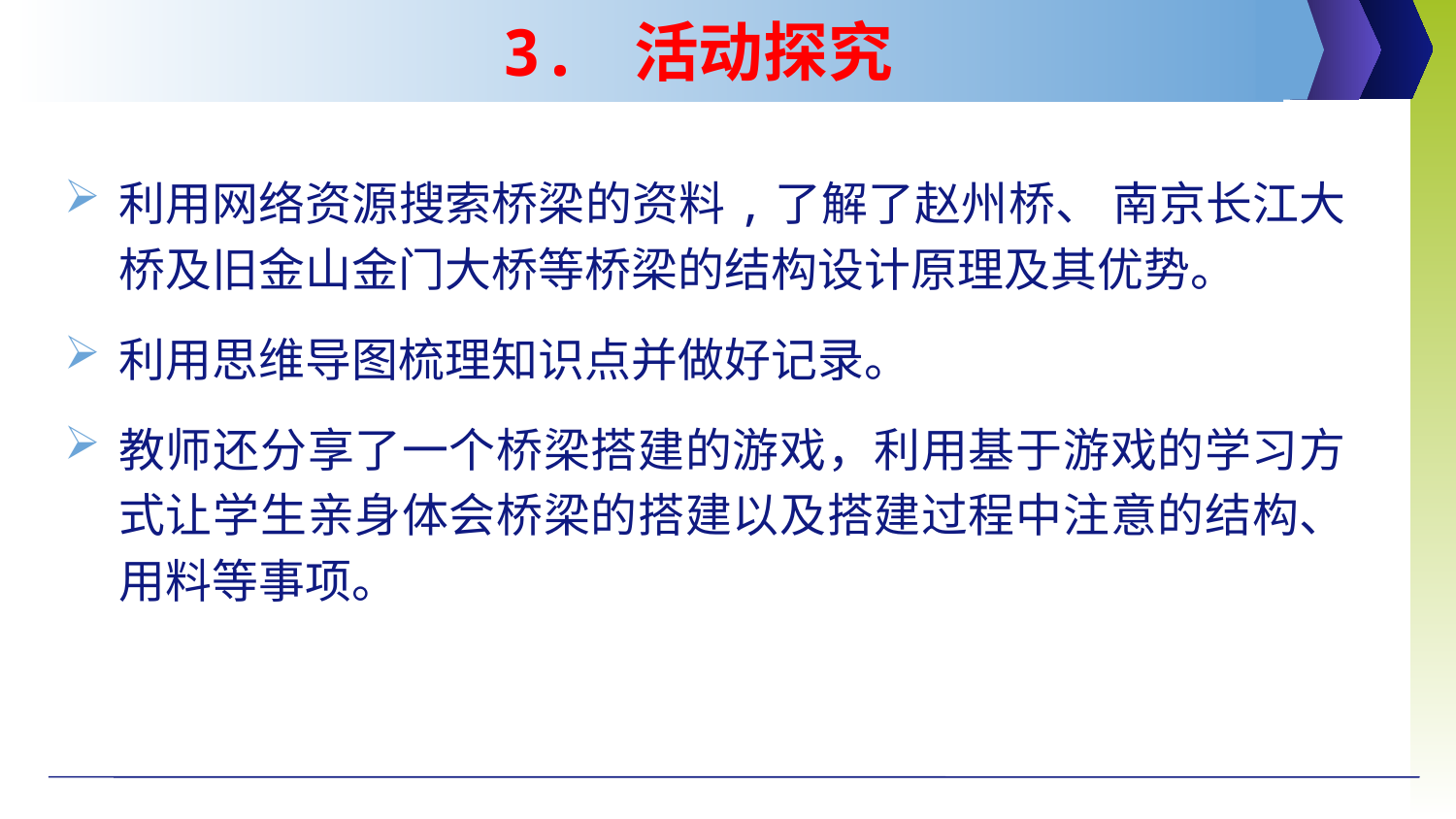

# 3. 活动探究
利用网络资源搜索桥梁的资料,了解了赵州桥、 南京长江大桥及旧金山金门大桥等桥梁的结构设计原理及其优势。
利用思维导图梳理知识点并做好记录。
教师还分享了一个桥梁搭建的游戏，利用基于游戏的学习方式让学生亲身体会桥梁的搭建以及搭建过程中注意的结构、 用料等事项。